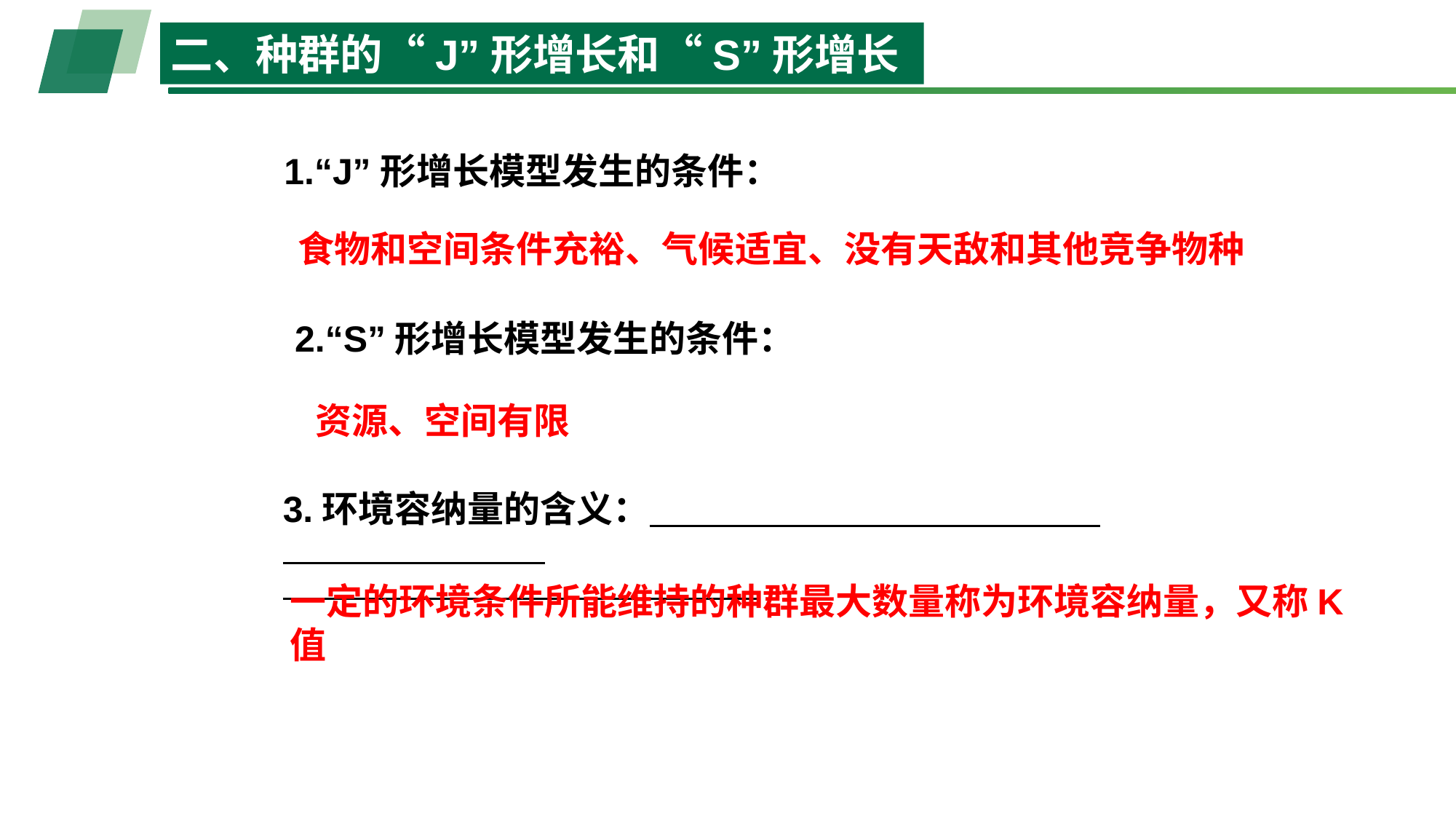

二、种群的“J”形增长和“S”形增长
1.“J”形增长模型发生的条件：
食物和空间条件充裕、气候适宜、没有天敌和其他竞争物种
2.“S”形增长模型发生的条件：
 资源、空间有限

3.环境容纳量的含义：

一定的环境条件所能维持的种群最大数量称为环境容纳量，又称K值